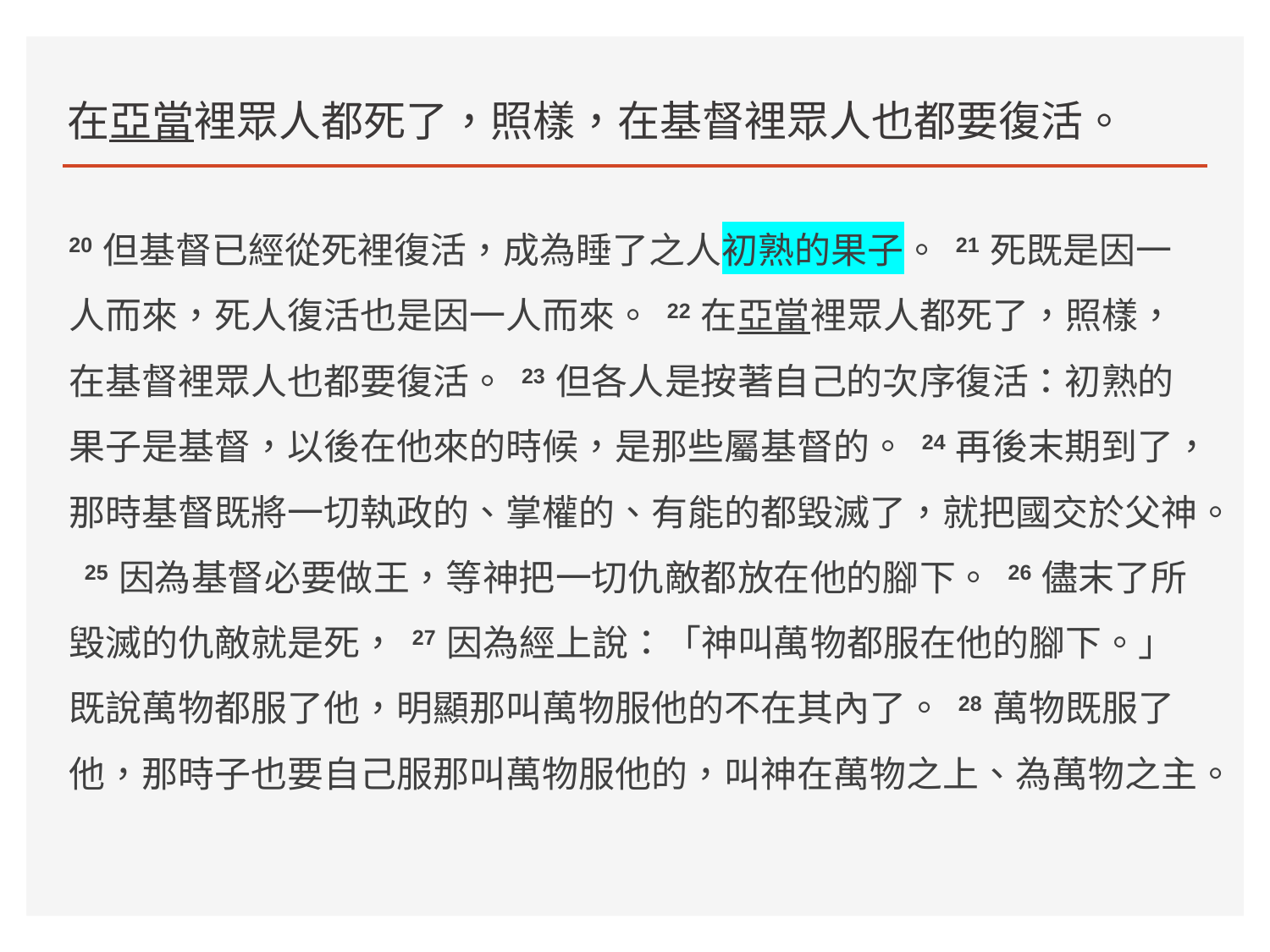

# 在亞當裡眾人都死了，照樣，在基督裡眾人也都要復活。
20 但基督已經從死裡復活，成為睡了之人初熟的果子。 21 死既是因一人而來，死人復活也是因一人而來。 22 在亞當裡眾人都死了，照樣，在基督裡眾人也都要復活。 23 但各人是按著自己的次序復活：初熟的果子是基督，以後在他來的時候，是那些屬基督的。 24 再後末期到了，那時基督既將一切執政的、掌權的、有能的都毀滅了，就把國交於父神。 25 因為基督必要做王，等神把一切仇敵都放在他的腳下。 26 儘末了所毀滅的仇敵就是死， 27 因為經上說：「神叫萬物都服在他的腳下。」既說萬物都服了他，明顯那叫萬物服他的不在其內了。 28 萬物既服了他，那時子也要自己服那叫萬物服他的，叫神在萬物之上、為萬物之主。